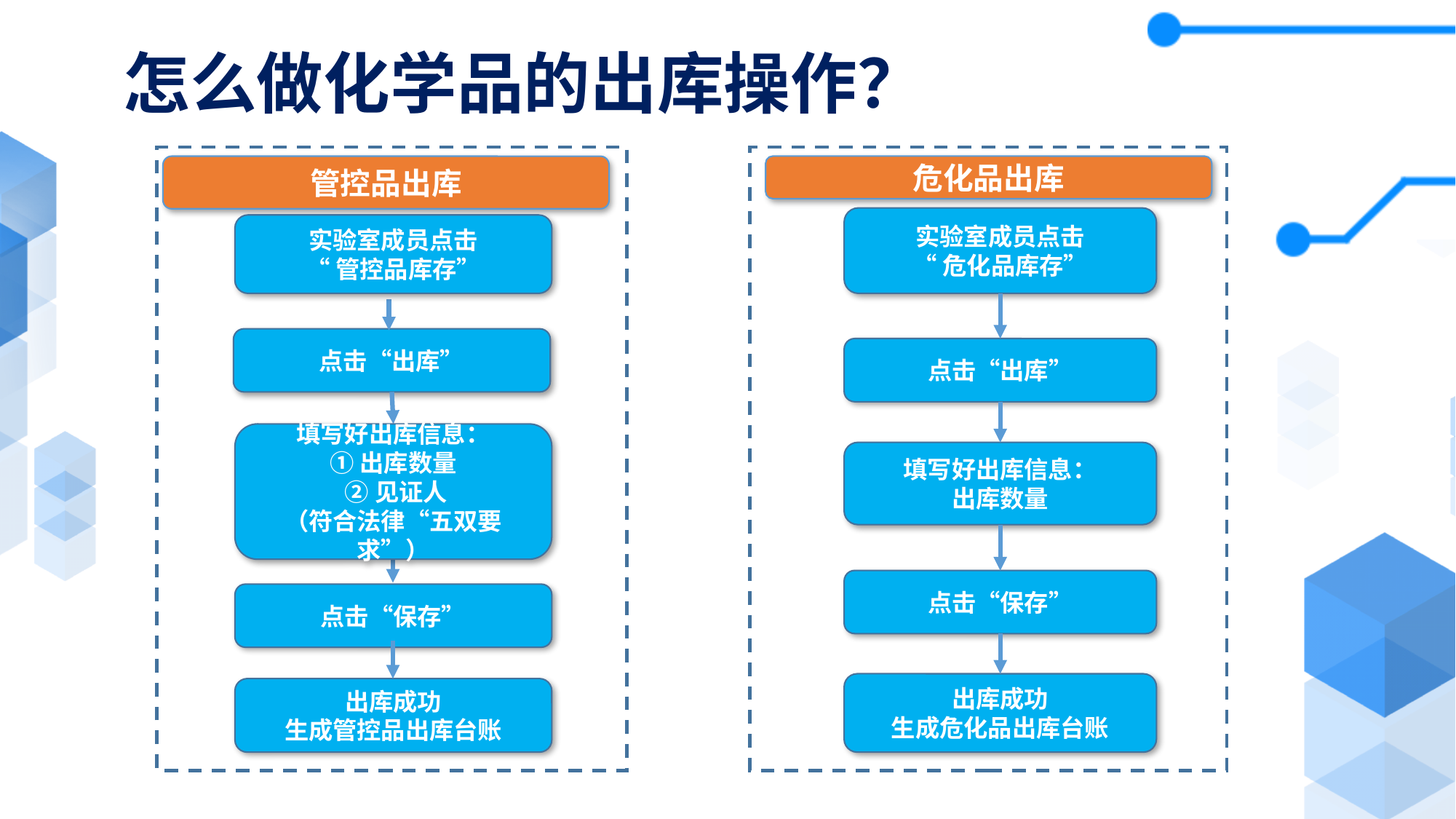

怎么做化学品的出库操作？

管控品出库
危化品出库
实验室成员点击
“危化品库存”
实验室成员点击
“管控品库存”
点击“出库”
点击“出库”
填写好出库信息：
①出库数量
 ②见证人
（符合法律“五双要求”）

填写好出库信息：
出库数量

点击“保存”
点击“保存”
出库成功
生成危化品出库台账
出库成功
生成管控品出库台账